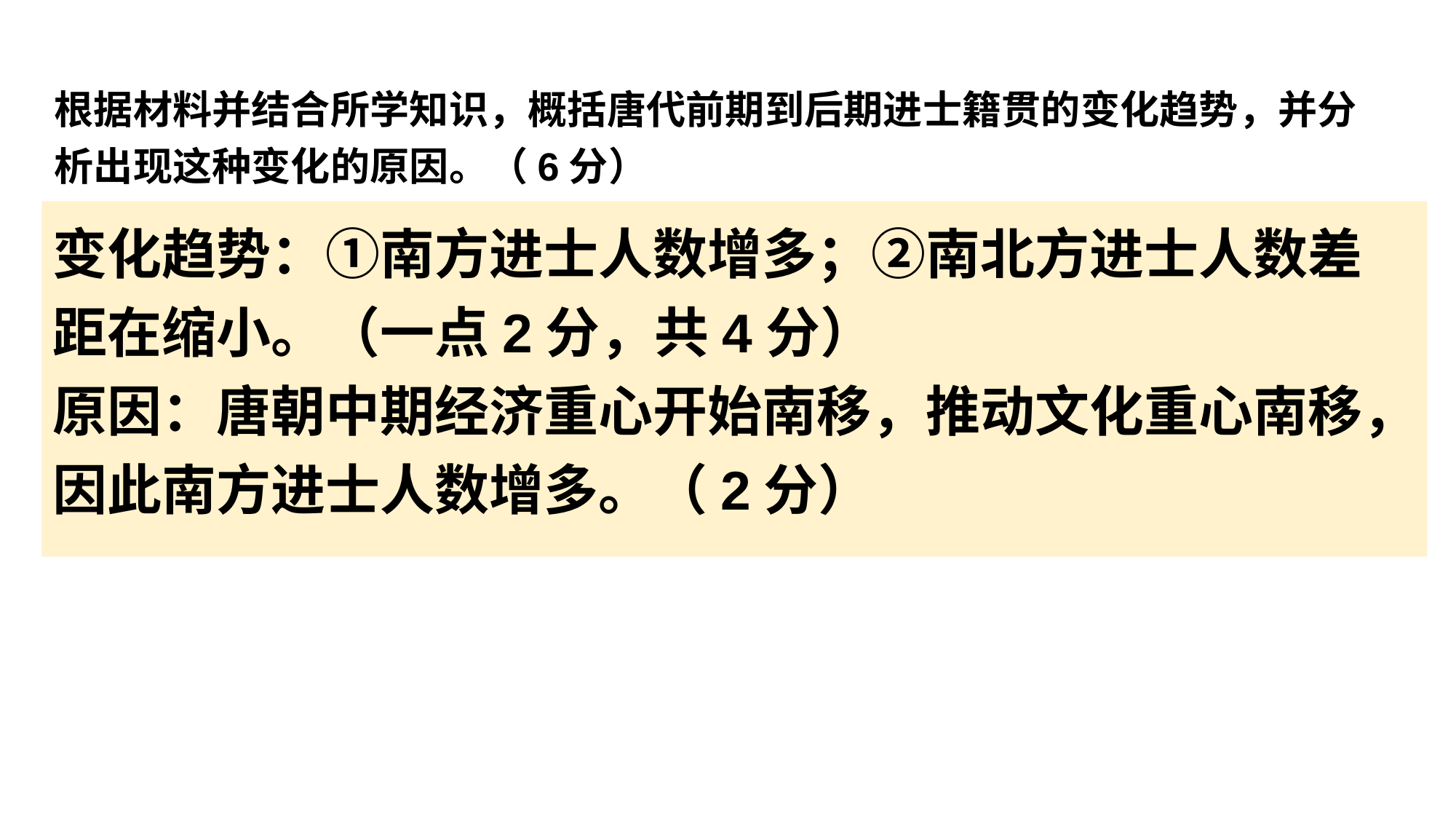

根据材料并结合所学知识，概括唐代前期到后期进士籍贯的变化趋势，并分析出现这种变化的原因。（6分）
变化趋势：①南方进士人数增多；②南北方进士人数差距在缩小。（一点2分，共4分）
原因：唐朝中期经济重心开始南移，推动文化重心南移，因此南方进士人数增多。（2分）